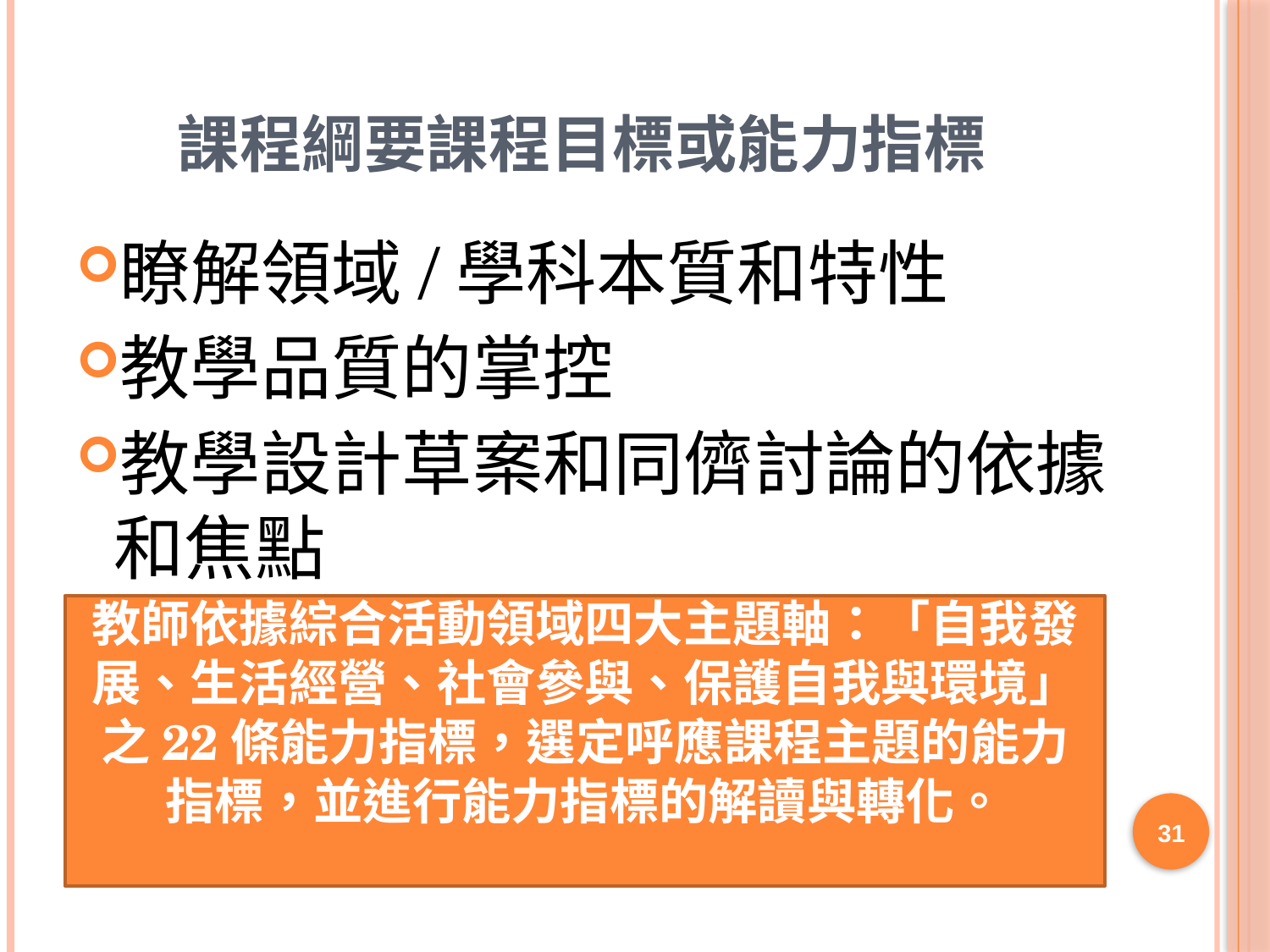

# 課程綱要課程目標或能力指標
瞭解領域/學科本質和特性
教學品質的掌控
教學設計草案和同儕討論的依據和焦點

教師依據綜合活動領域四大主題軸：「自我發展、生活經營、社會參與、保護自我與環境」之22條能力指標，選定呼應課程主題的能力指標，並進行能力指標的解讀與轉化。

31